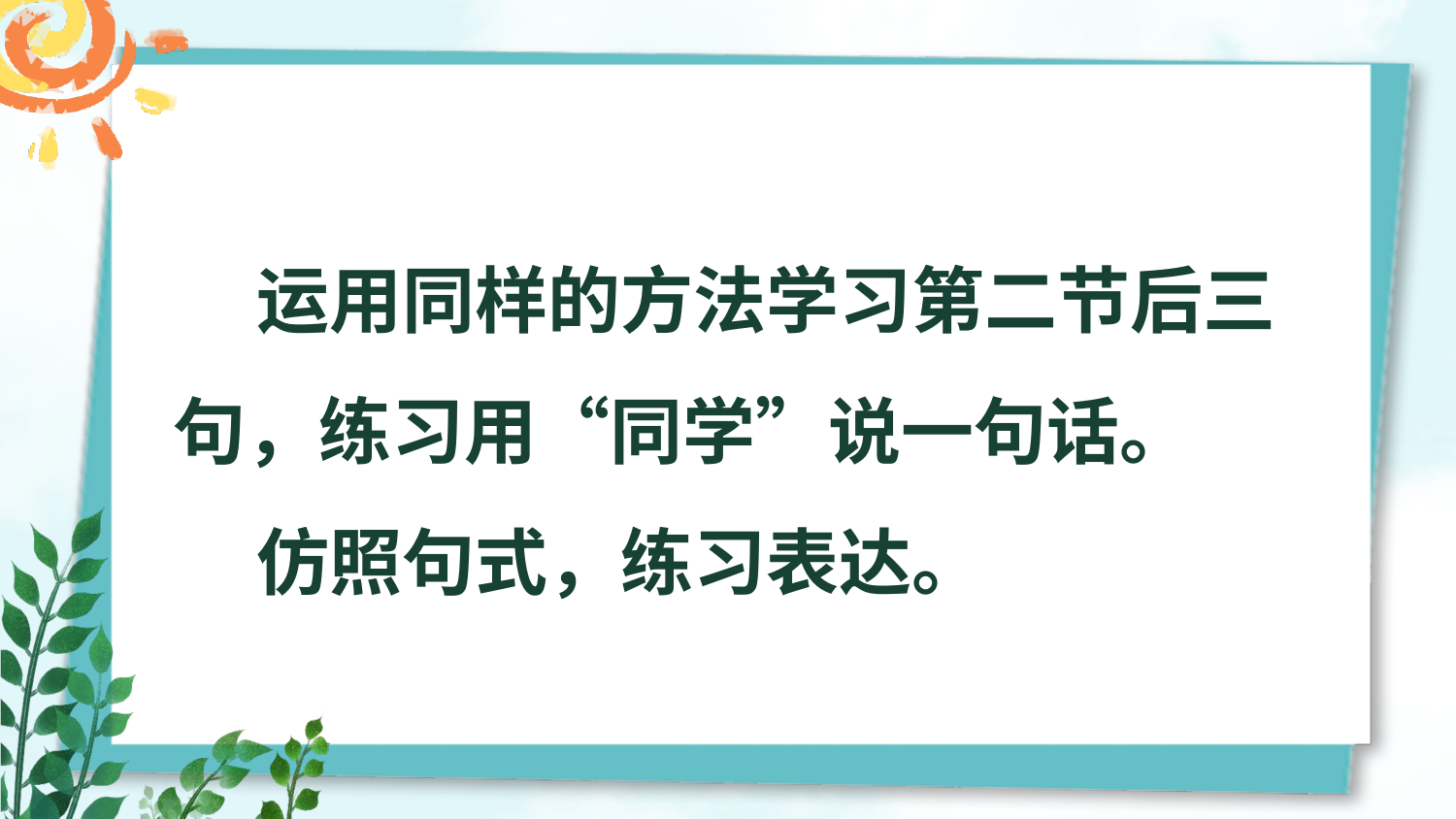

运用同样的方法学习第二节后三句，练习用“同学”说一句话。
    仿照句式，练习表达。